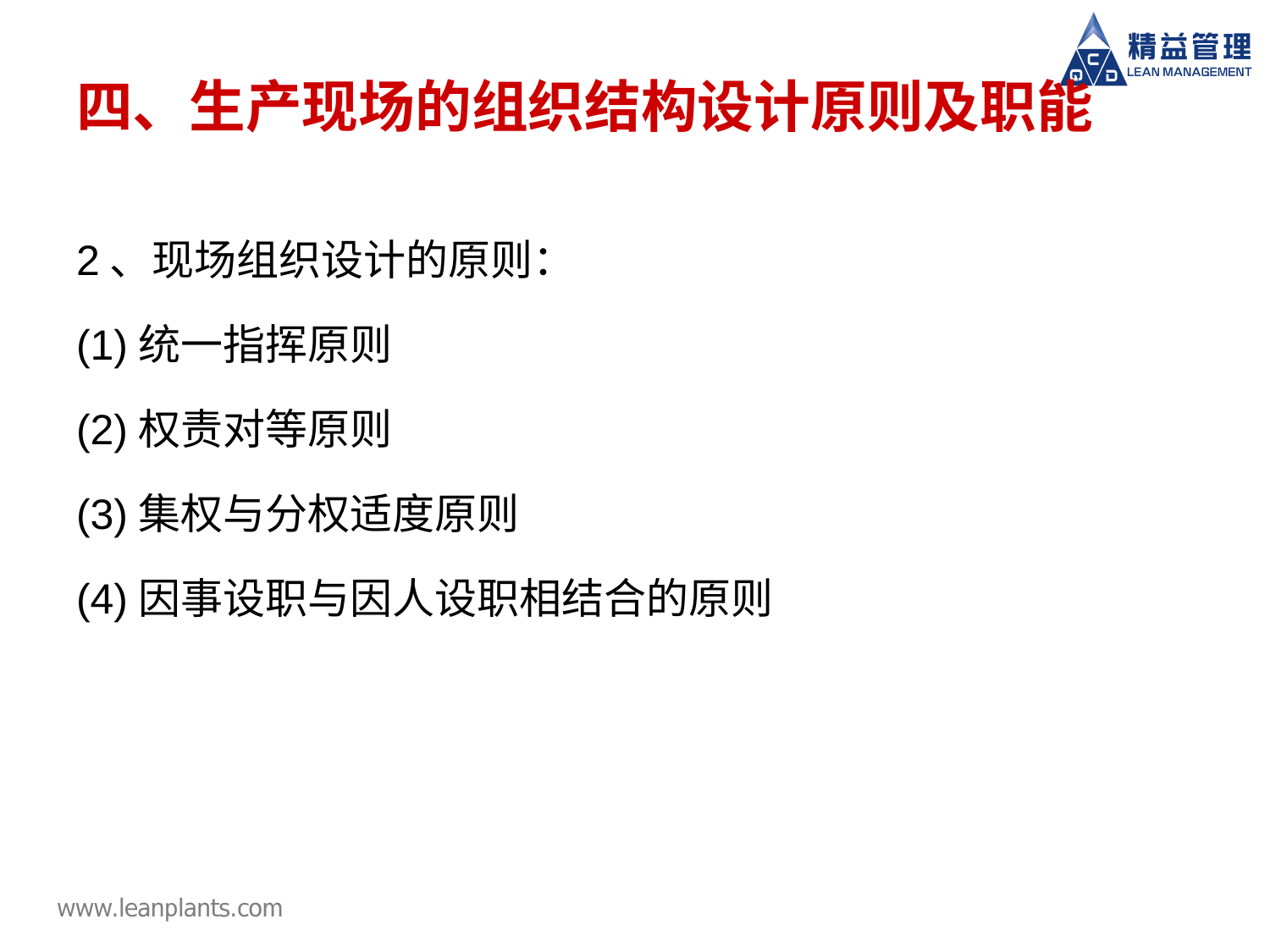

# 四、生产现场的组织结构设计原则及职能
2、现场组织设计的原则：
(1)统一指挥原则
(2)权责对等原则
(3)集权与分权适度原则
(4)因事设职与因人设职相结合的原则